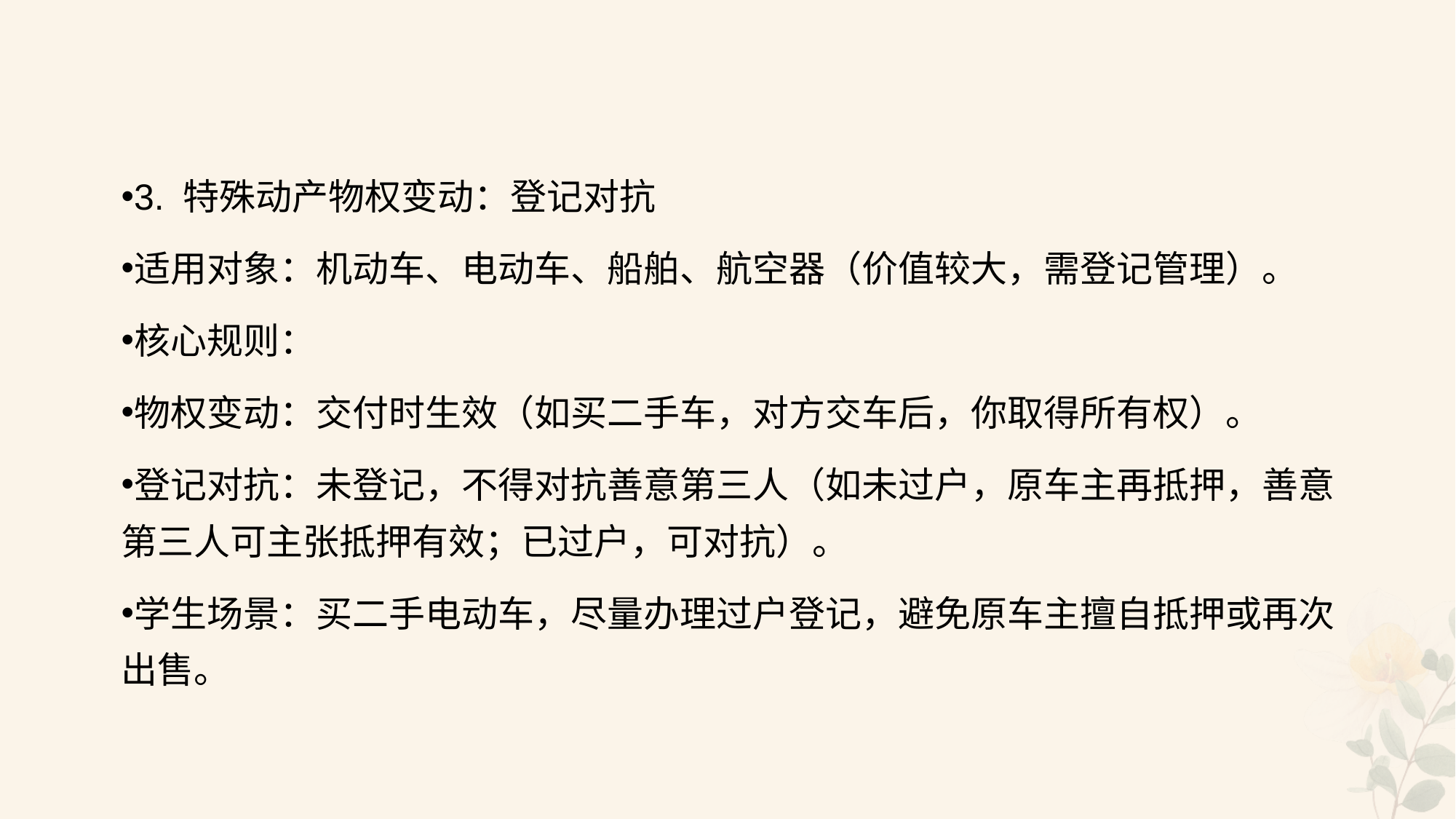

#
3. 特殊动产物权变动：登记对抗
适用对象：机动车、电动车、船舶、航空器（价值较大，需登记管理）。
核心规则：
物权变动：交付时生效（如买二手车，对方交车后，你取得所有权）。
登记对抗：未登记，不得对抗善意第三人（如未过户，原车主再抵押，善意第三人可主张抵押有效；已过户，可对抗）。
学生场景：买二手电动车，尽量办理过户登记，避免原车主擅自抵押或再次出售。